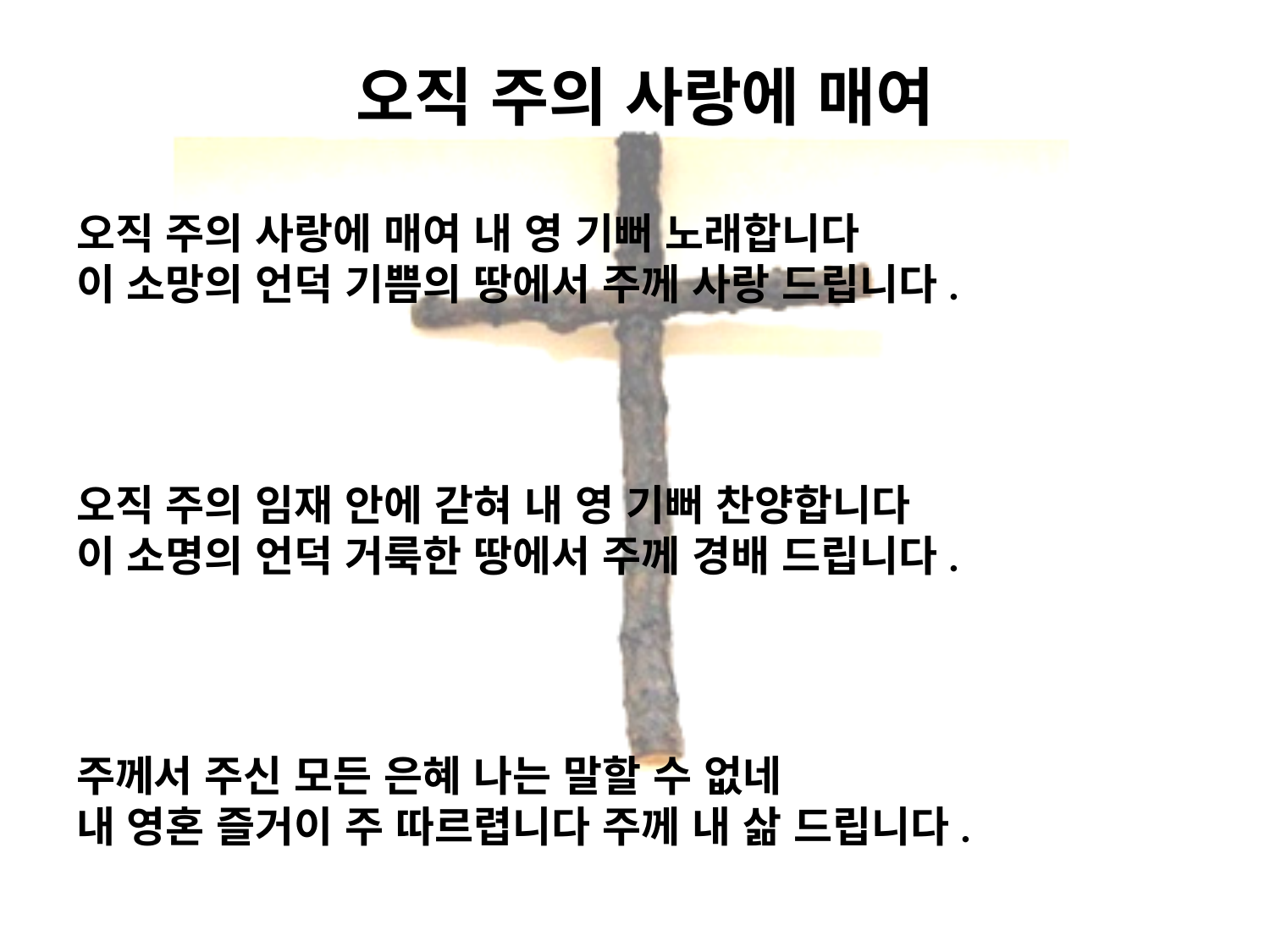

# 오직 주의 사랑에 매여
오직 주의 사랑에 매여 내 영 기뻐 노래합니다
이 소망의 언덕 기쁨의 땅에서 주께 사랑 드립니다.

오직 주의 임재 안에 갇혀 내 영 기뻐 찬양합니다
이 소명의 언덕 거룩한 땅에서 주께 경배 드립니다.

주께서 주신 모든 은혜 나는 말할 수 없네
내 영혼 즐거이 주 따르렵니다 주께 내 삶 드립니다.